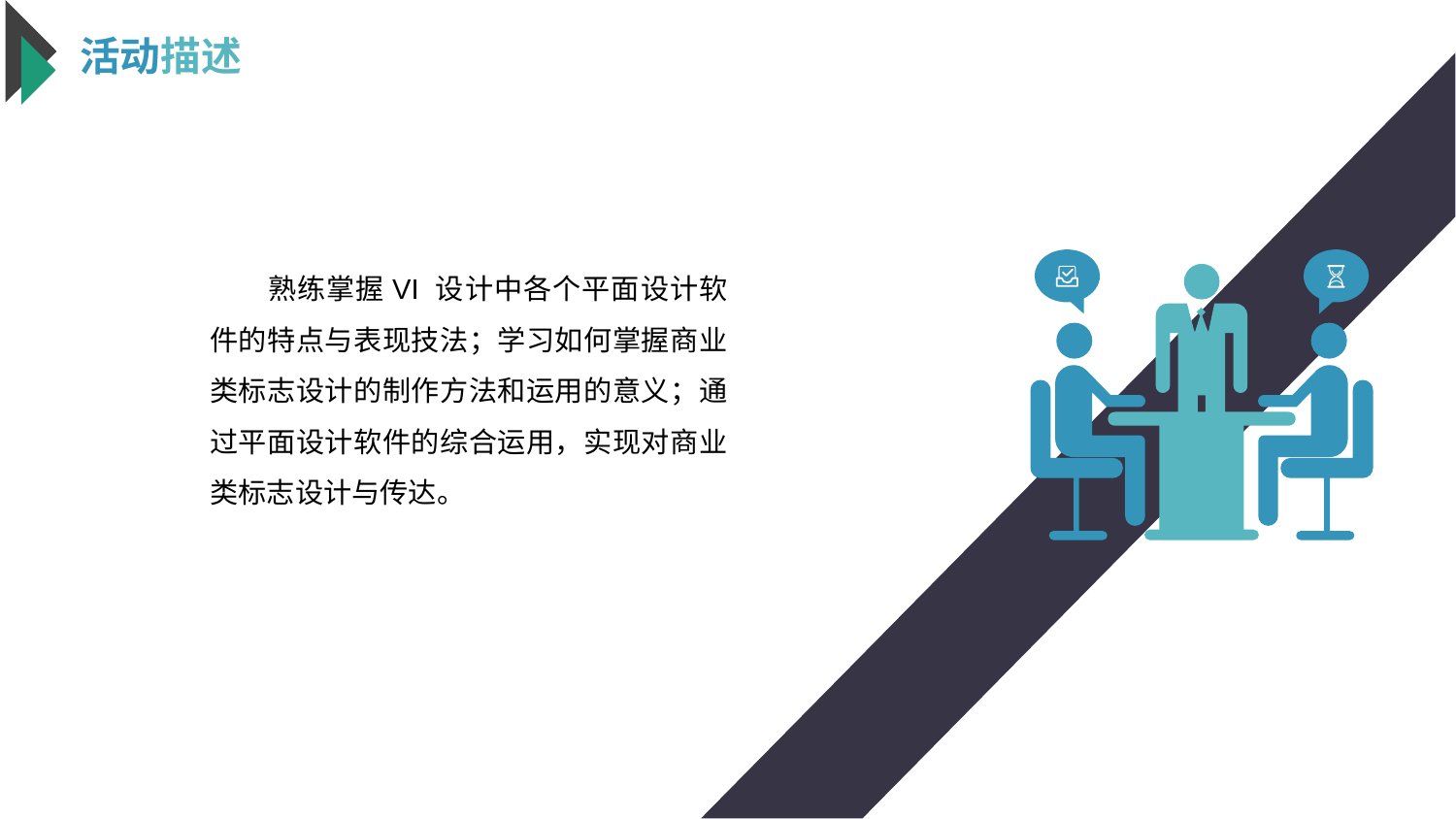

活动描述

       熟练掌握VI 设计中各个平面设计软件的特点与表现技法；学习如何掌握商业类标志设计的制作方法和运用的意义；通过平面设计软件的综合运用，实现对商业类标志设计与传达。